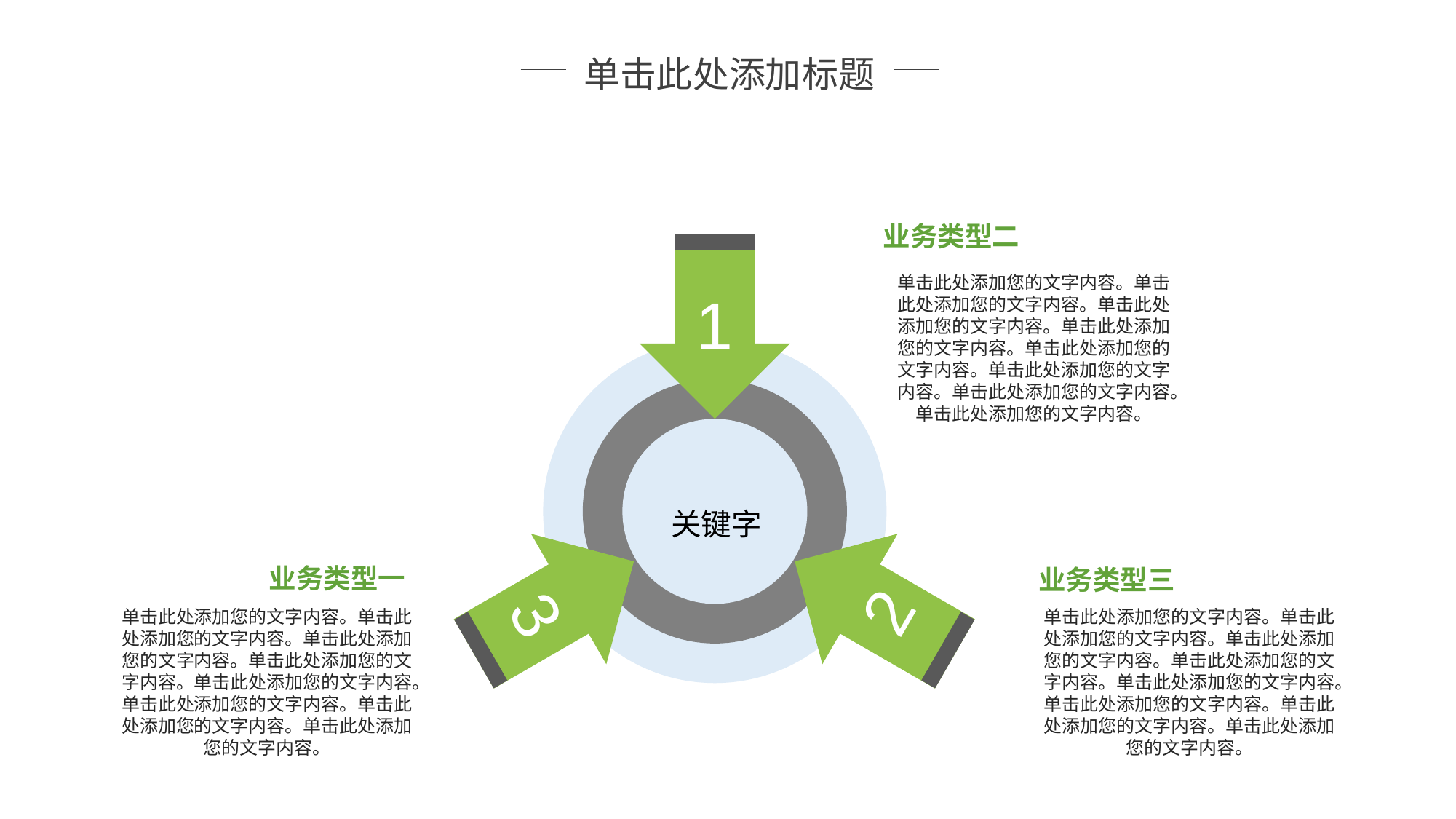

单击此处添加标题
业务类型二

1

关键字

3

2
单击此处添加您的文字内容。单击此处添加您的文字内容。单击此处添加您的文字内容。单击此处添加您的文字内容。单击此处添加您的文字内容。单击此处添加您的文字内容。单击此处添加您的文字内容。单击此处添加您的文字内容。

业务类型一
业务类型三
单击此处添加您的文字内容。单击此处添加您的文字内容。单击此处添加您的文字内容。单击此处添加您的文字内容。单击此处添加您的文字内容。单击此处添加您的文字内容。单击此处添加您的文字内容。单击此处添加您的文字内容。

单击此处添加您的文字内容。单击此处添加您的文字内容。单击此处添加您的文字内容。单击此处添加您的文字内容。单击此处添加您的文字内容。单击此处添加您的文字内容。单击此处添加您的文字内容。单击此处添加您的文字内容。